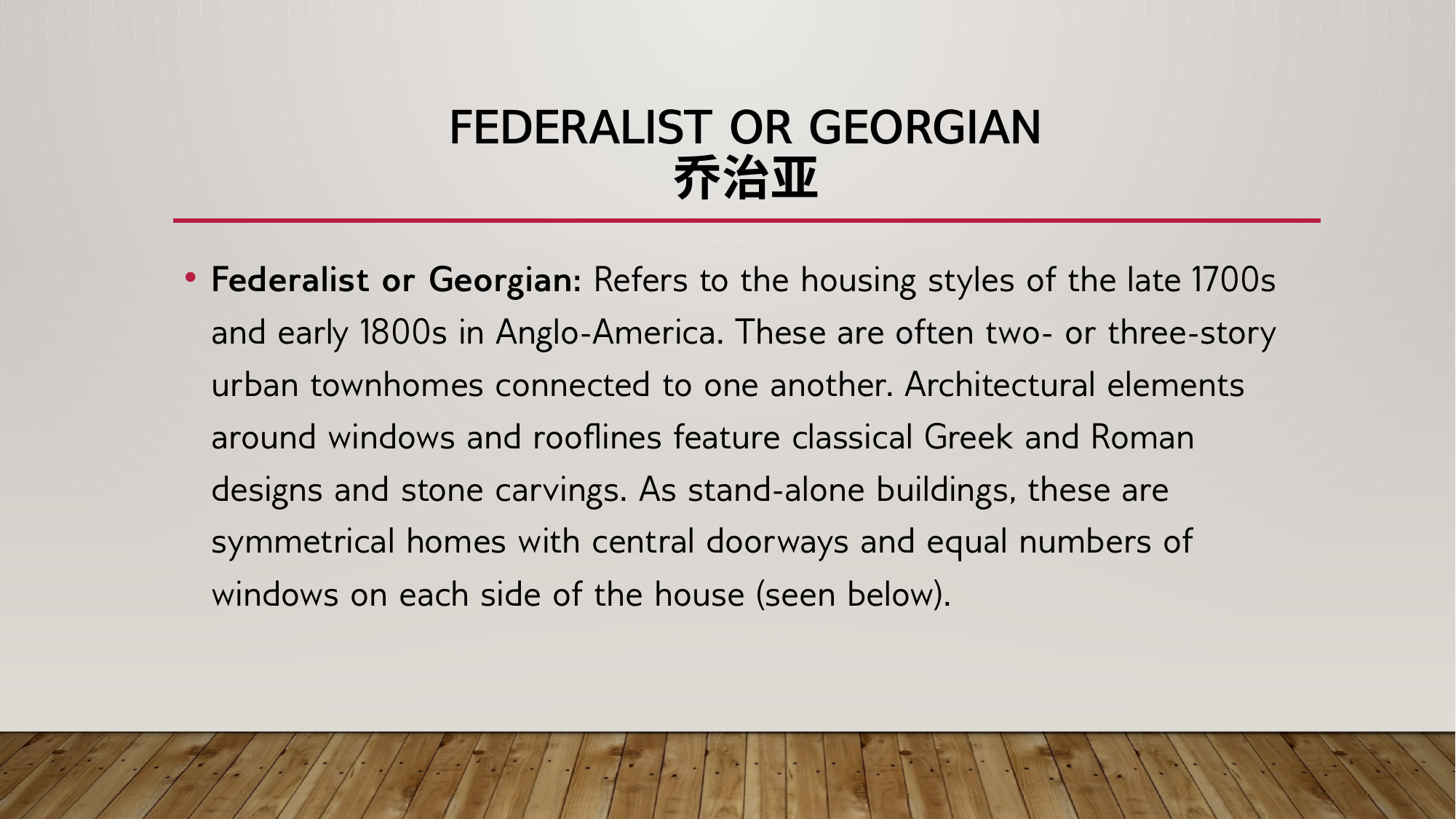

# Federalist or Georgian 乔治亚
Federalist or Georgian: Refers to the housing styles of the late 1700s and early 1800s in Anglo-America. These are often two- or three-story urban townhomes connected to one another. Architectural elements around windows and rooflines feature classical Greek and Roman designs and stone carvings. As stand-alone buildings, these are symmetrical homes with central doorways and equal numbers of windows on each side of the house (seen below).